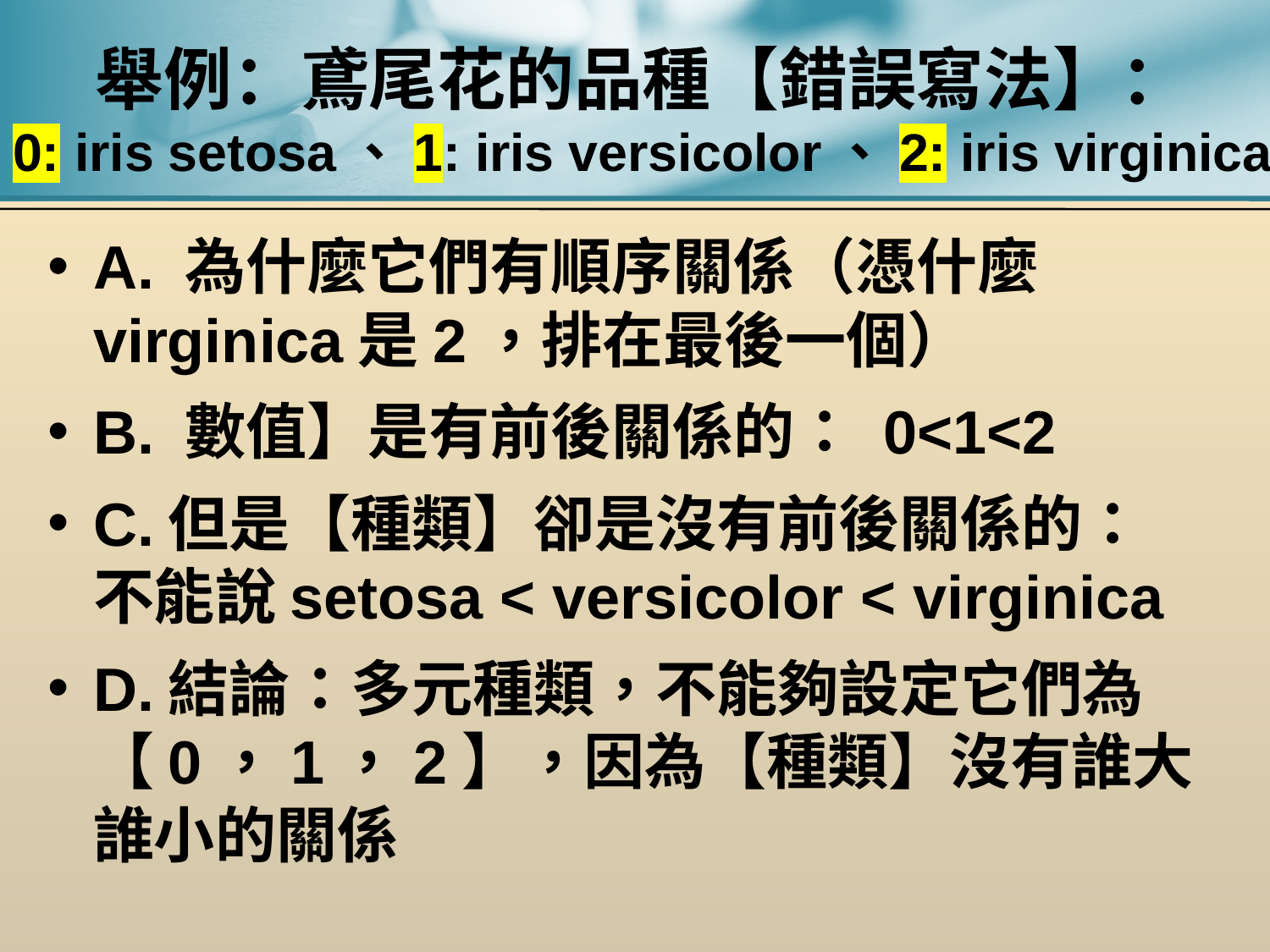

# 舉例：鳶尾花的品種【錯誤寫法】： 0: iris setosa、1: iris versicolor、2: iris virginica
A. 為什麼它們有順序關係（憑什麼virginica是2，排在最後一個）
B. 數值】是有前後關係的： 0<1<2
C.但是【種類】卻是沒有前後關係的：不能說setosa < versicolor < virginica
D.結論：多元種類，不能夠設定它們為【0，1，2】，因為【種類】沒有誰大誰小的關係